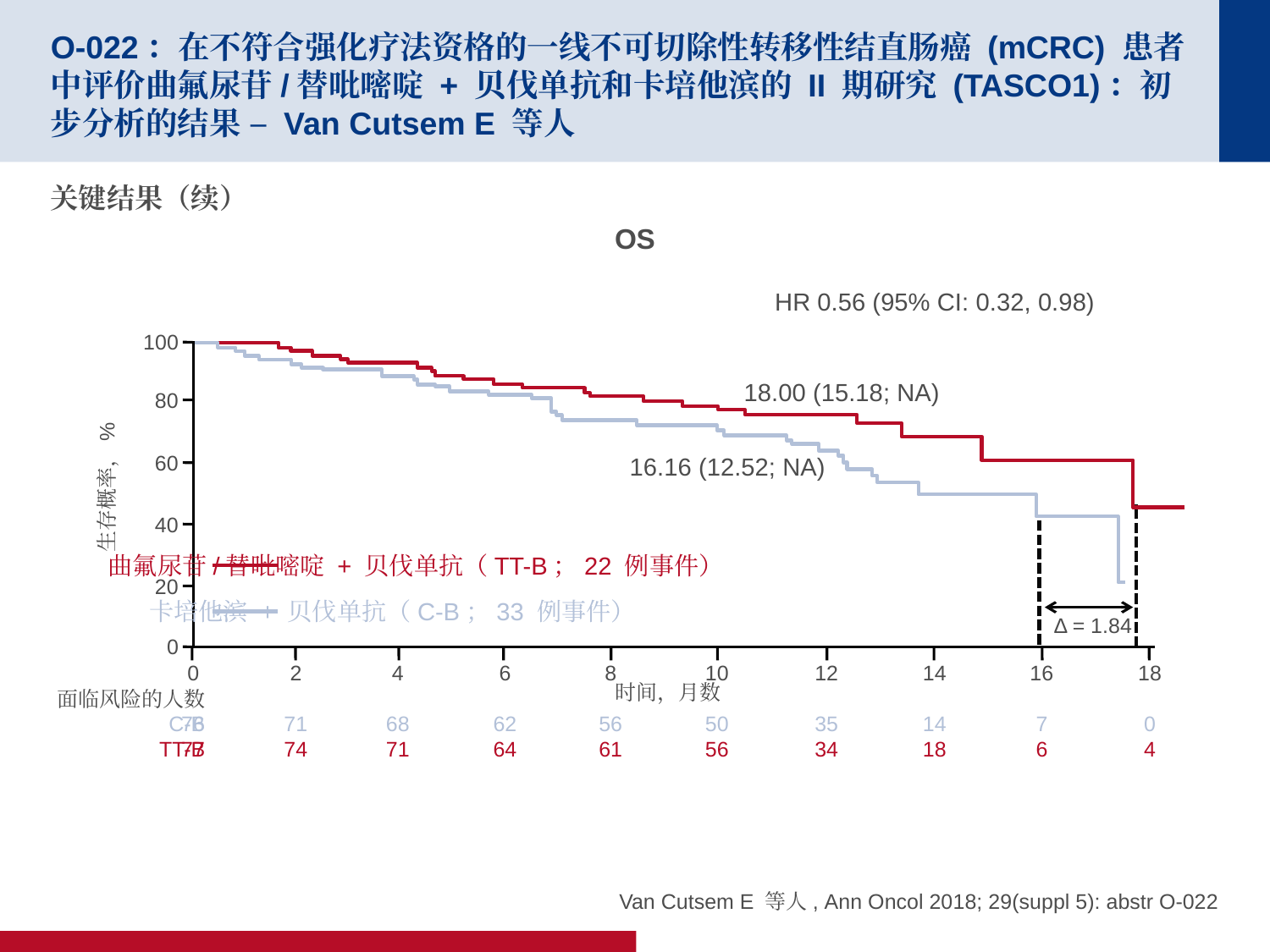

# O-022：在不符合强化疗法资格的一线不可切除性转移性结直肠癌 (mCRC) 患者中评价曲氟尿苷/替吡嘧啶 + 贝伐单抗和卡培他滨的 II 期研究 (TASCO1)：初步分析的结果 – Van Cutsem E 等人
关键结果（续）
OS
HR 0.56 (95% CI: 0.32, 0.98)
100

18.00 (15.18; NA)
80

60
16.16 (12.52; NA)

生存概率，%
40

曲氟尿苷/替吡嘧啶 + 贝伐单抗（TT-B；22 例事件）
20

卡培他滨 + 贝伐单抗（C-B；33 例事件）
Δ = 1.84
0

0

76
77
2

71
74
4

68
71
6

62
64

8

56
61
10

50
56
12

35
34
14

14
18
16

7
6
18

0
4
时间，月数
面临风险的人数
C-B
TT-B
Van Cutsem E 等人, Ann Oncol 2018; 29(suppl 5): abstr O-022